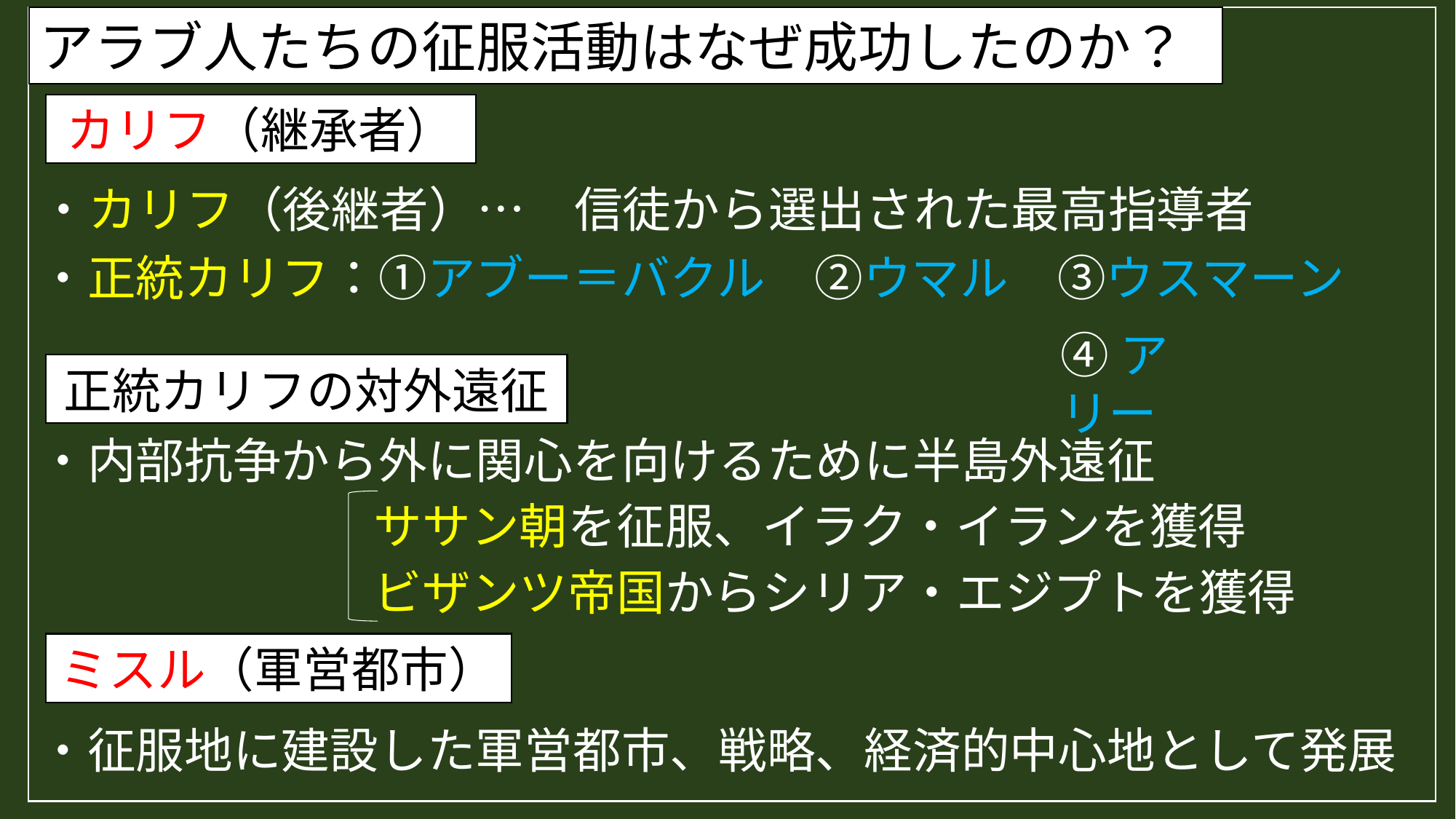

アラブ人たちの征服活動はなぜ成功したのか？
カリフ（継承者）
・カリフ（後継者）…　信徒から選出された最高指導者
・正統カリフ：①アブー＝バクル　②ウマル　③ウスマーン
④アリー
正統カリフの対外遠征
・内部抗争から外に関心を向けるために半島外遠征
ササン朝を征服、イラク・イランを獲得

ビザンツ帝国からシリア・エジプトを獲得
ミスル（軍営都市）
・征服地に建設した軍営都市、戦略、経済的中心地として発展